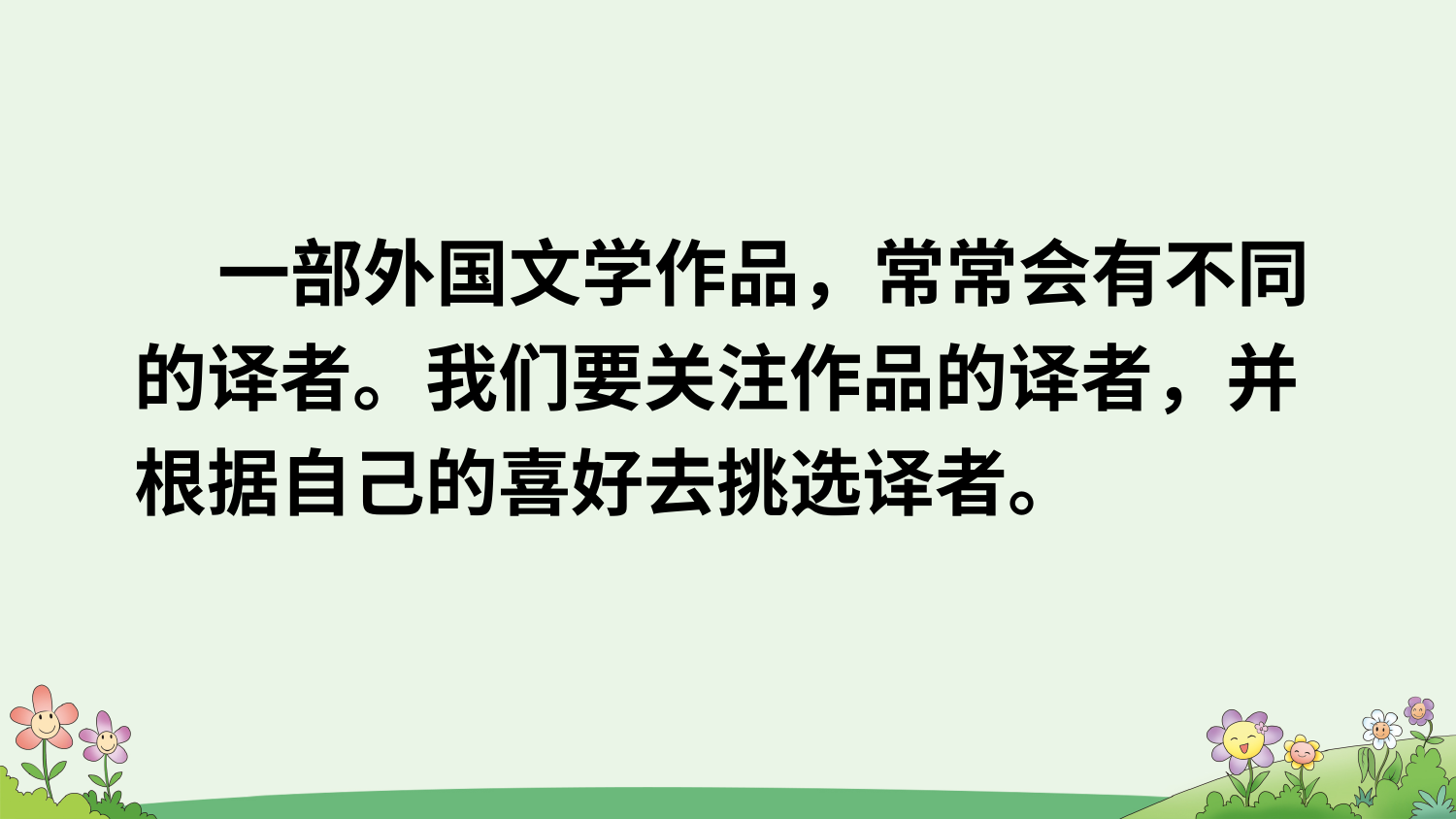

一部外国文学作品，常常会有不同的译者。我们要关注作品的译者，并根据自己的喜好去挑选译者。